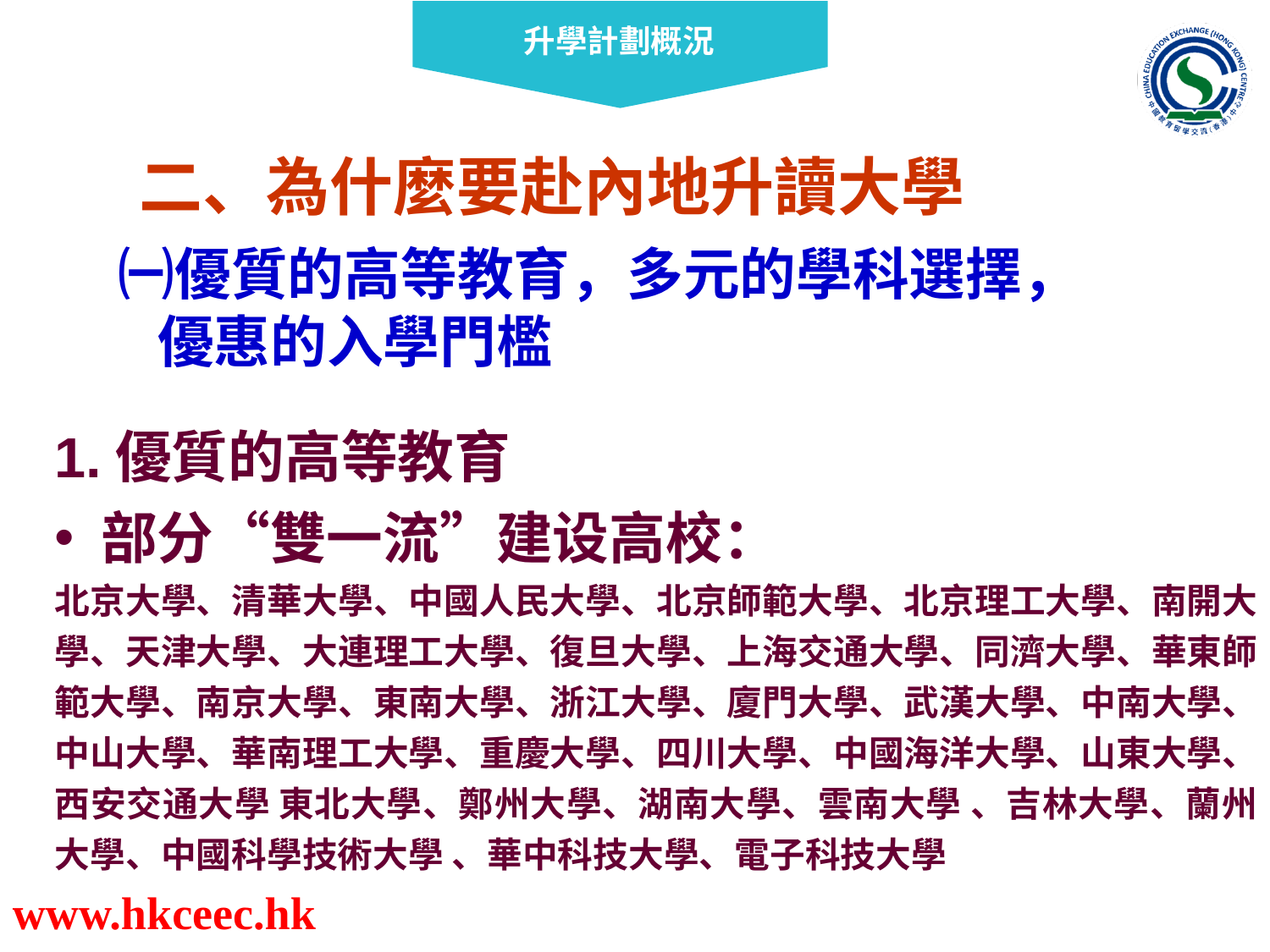

二、為什麼要赴內地升讀大學
㈠優質的高等教育，多元的學科選擇，
  優惠的入學門檻
1.優質的高等教育
 部分“雙一流”建设高校：
北京大學、清華大學、中國人民大學、北京師範大學、北京理工大學、南開大學、天津大學、大連理工大學、復旦大學、上海交通大學、同濟大學、華東師範大學、南京大學、東南大學、浙江大學、廈門大學、武漢大學、中南大學、中山大學、華南理工大學、重慶大學、四川大學、中國海洋大學、山東大學、西安交通大學 東北大學、鄭州大學、湖南大學、雲南大學 、吉林大學、蘭州大學、中國科學技術大學 、華中科技大學、電子科技大學